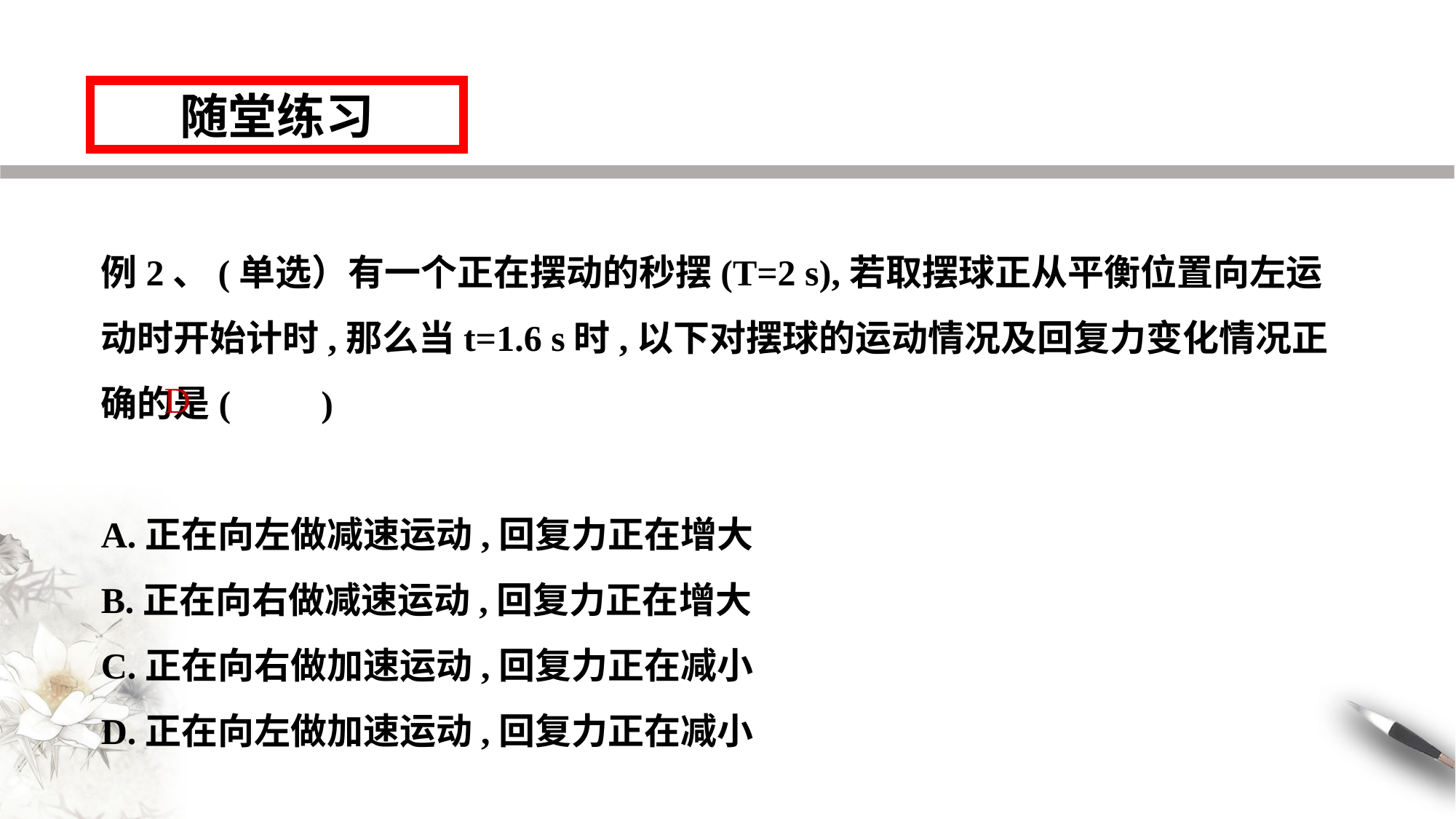

随堂练习

例2、(单选）有一个正在摆动的秒摆(T=2 s),若取摆球正从平衡位置向左运动时开始计时,那么当t=1.6 s时,以下对摆球的运动情况及回复力变化情况正确的是(　　)

A.正在向左做减速运动,回复力正在增大
B.正在向右做减速运动,回复力正在增大
C.正在向右做加速运动,回复力正在减小
D.正在向左做加速运动,回复力正在减小
D